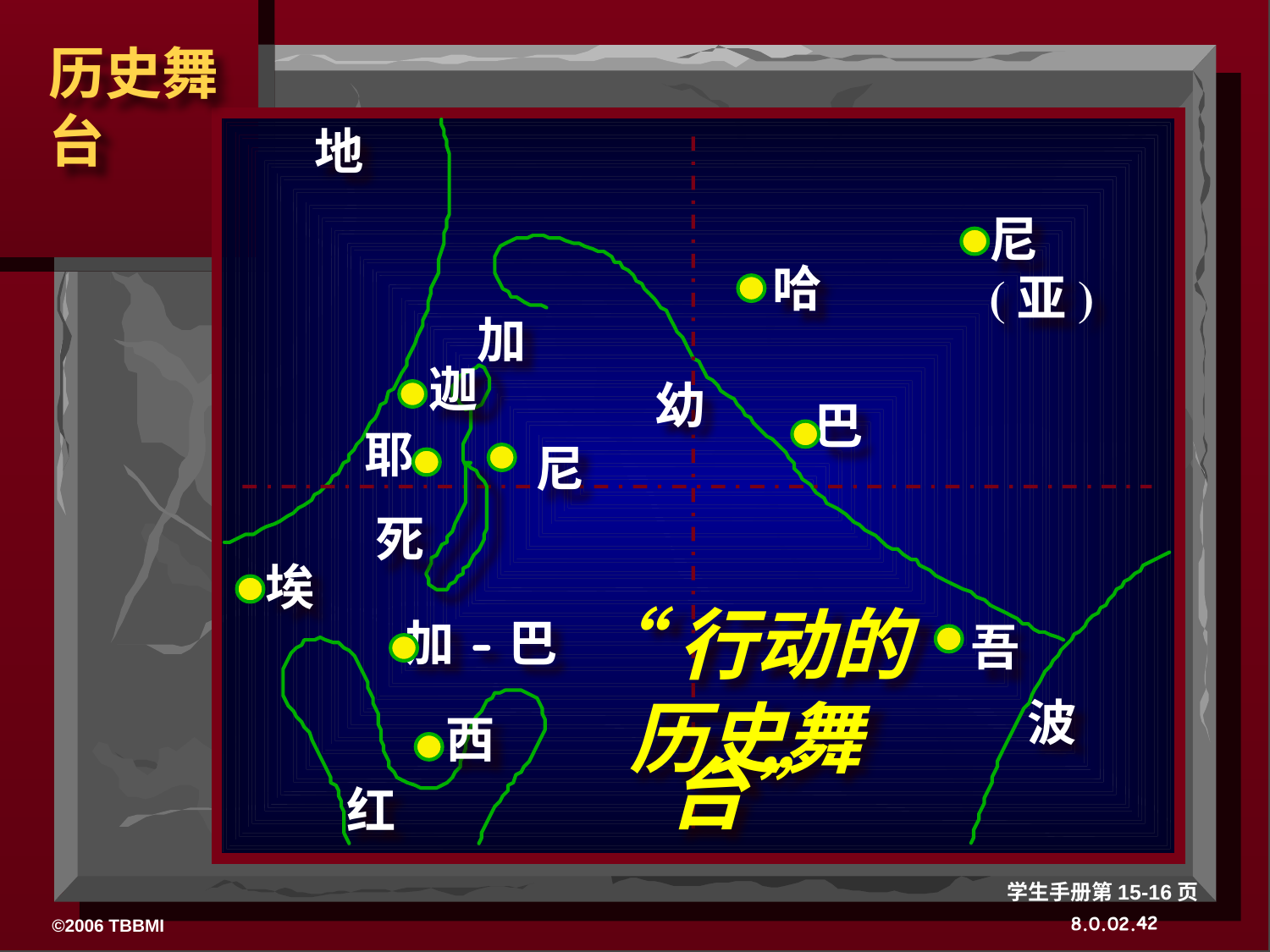

地

尼(亚)

哈

加
迦

幼

巴

耶

尼

“行动的
历史舞台”

死
埃

加-巴
吾

波
西

红
学生手册第15-16页
42